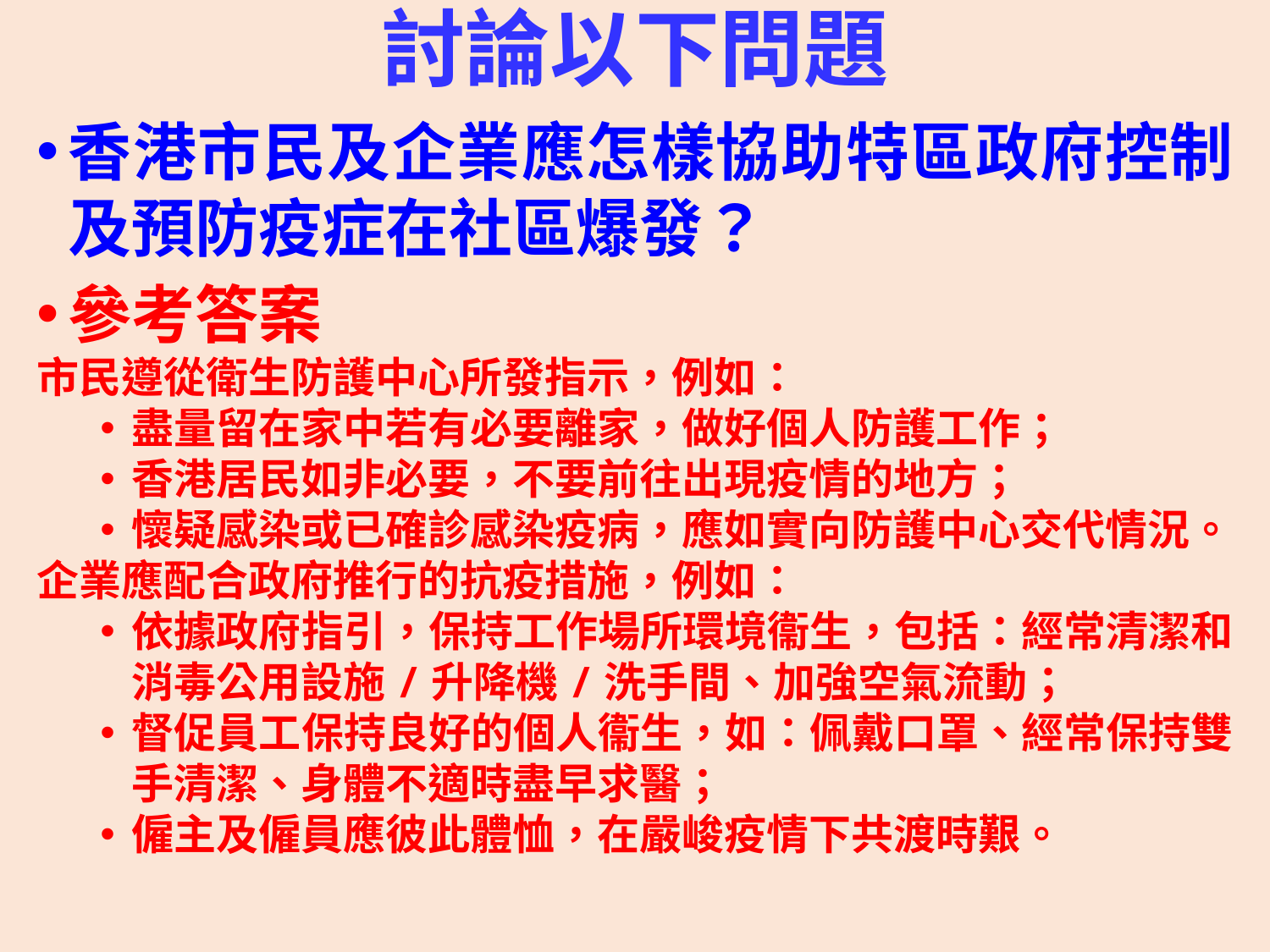

# 討論以下問題
香港市民及企業應怎樣協助特區政府控制及預防疫症在社區爆發？
參考答案
市民遵從衛生防護中心所發指示，例如：
盡量留在家中若有必要離家，做好個人防護工作；
香港居民如非必要，不要前往出現疫情的地方；
懷疑感染或已確診感染疫病，應如實向防護中心交代情況。
企業應配合政府推行的抗疫措施，例如：
依據政府指引，保持工作場所環境衞生，包括：經常清潔和消毒公用設施/升降機/洗手間、加強空氣流動；
督促員工保持良好的個人衞生，如：佩戴口罩、經常保持雙手清潔、身體不適時盡早求醫；
僱主及僱員應彼此體恤，在嚴峻疫情下共渡時艱。